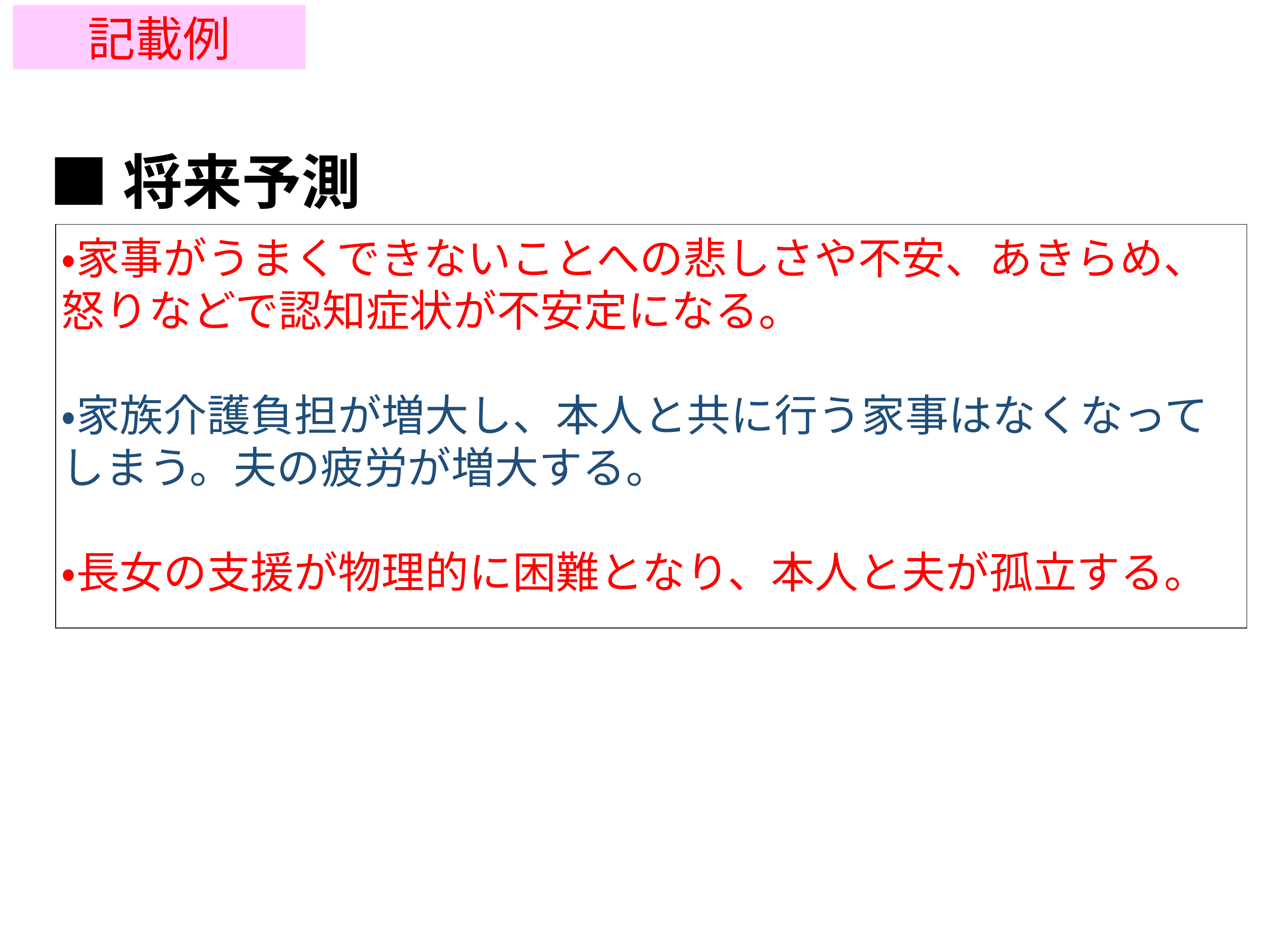

記載例

■将来予測

・家事がうまくできないことへの悲しさや不安、あきらめ、怒りなどで認知症状が不安定になる。

・家族介護負担が増大し、本人と共に行う家事はなくなってしまう。夫の疲労が増大する。

・長女の支援が物理的に困難となり、本人と夫が孤立する。